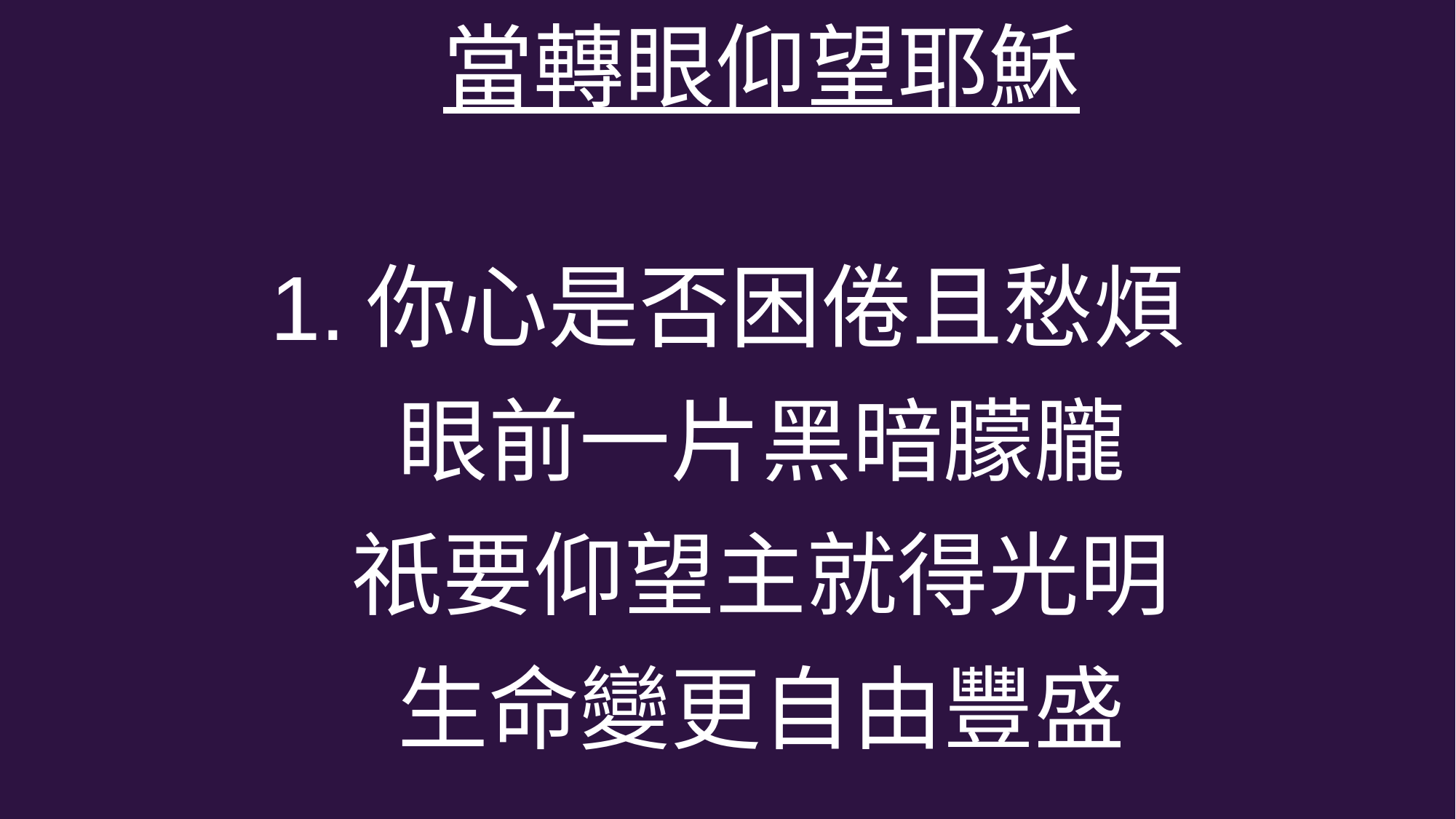

當轉眼仰望耶穌

1.你心是否困倦且愁煩
  眼前一片黑暗朦朧
  祇要仰望主就得光明
  生命變更自由豐盛